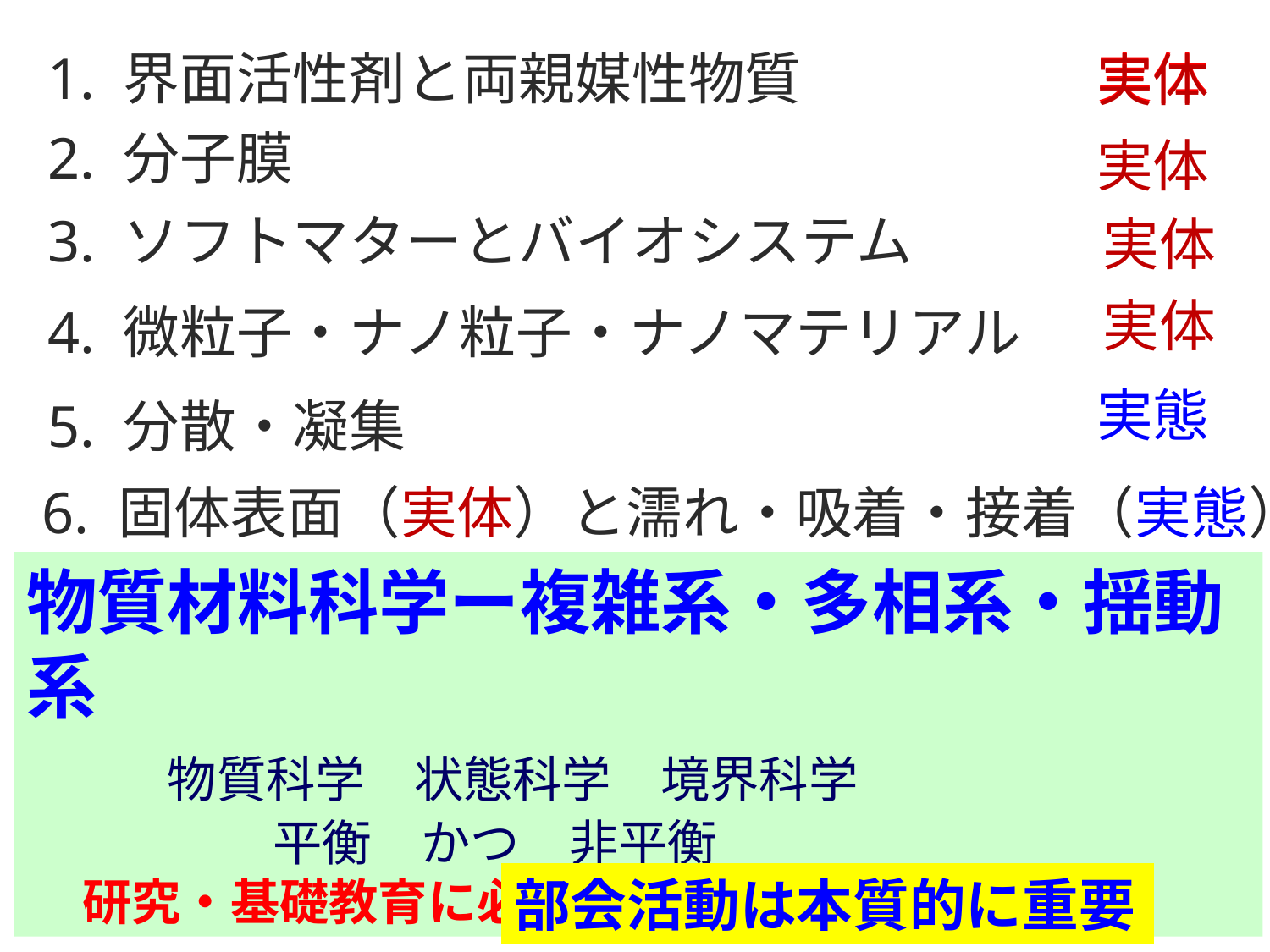

1. 界面活性剤と両親媒性物質
2. 分子膜
3. ソフトマターとバイオシステム
4. 微粒子・ナノ粒子・ナノマテリアル
5. 分散・凝集
6. 固体表面（実体）と濡れ・吸着・接着（実態）
実体
実体
実体
実体
実体
実態
物質材料科学ー複雑系・多相系・揺動系
　　物質科学　状態科学　境界科学
　　　　　平衡　かつ　非平衡
    研究・基礎教育に必須の領域
部会活動は本質的に重要